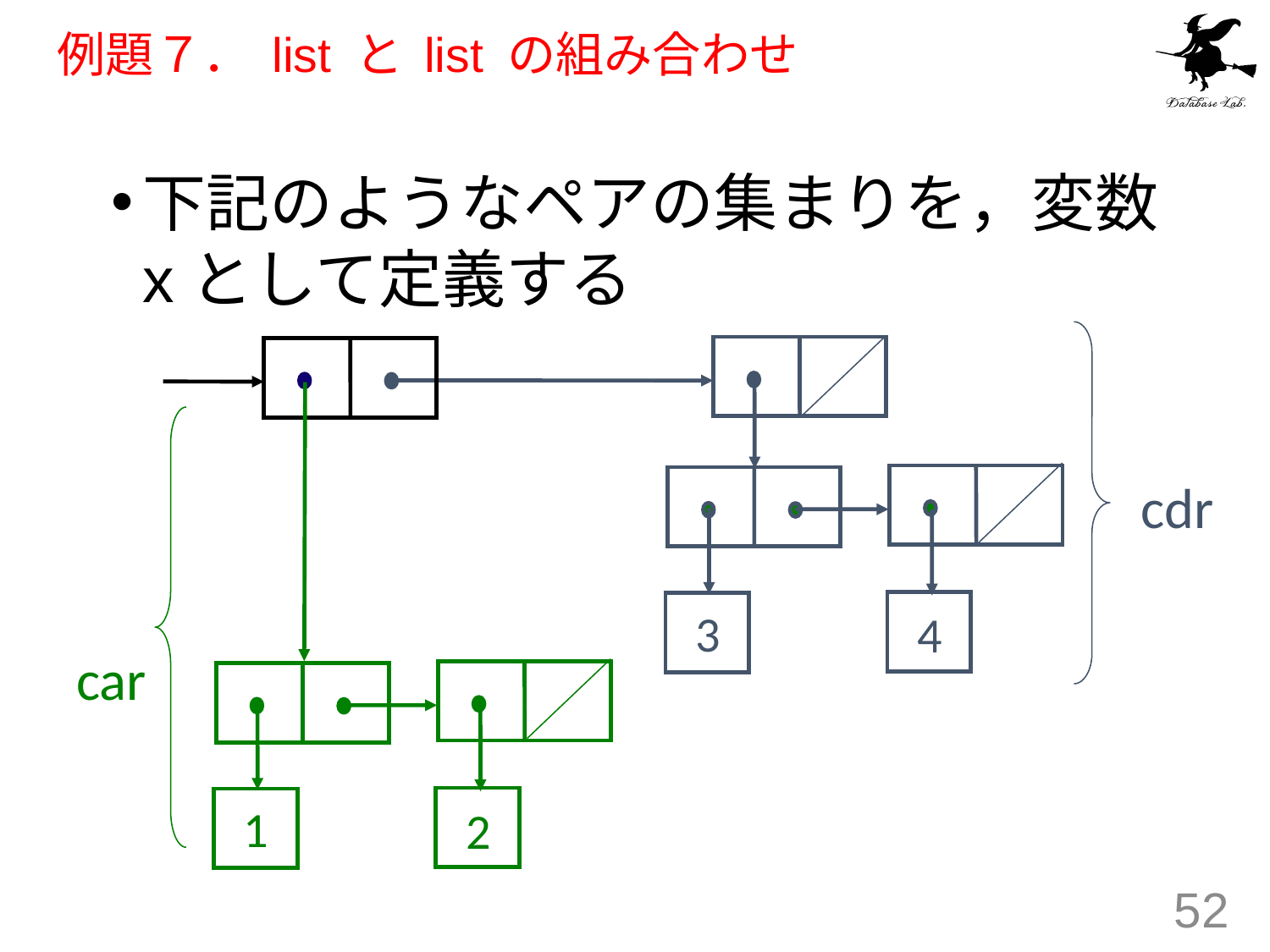

# 例題７． list と list の組み合わせ
下記のようなペアの集まりを，変数xとして定義する

cdr

3
4
car

1
2
52